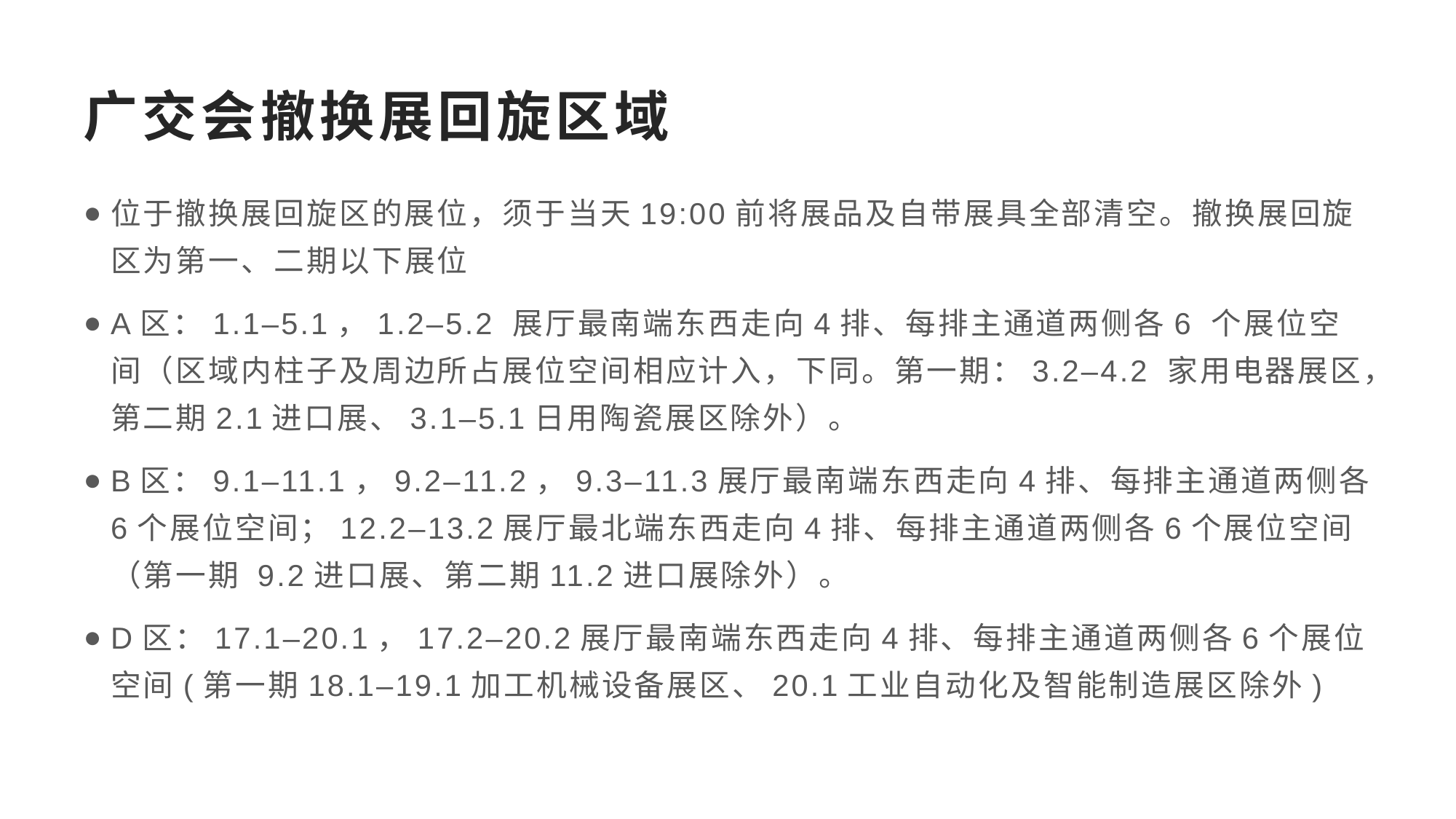

# 广交会撤换展回旋区域
位于撤换展回旋区的展位，须于当天19:00前将展品及自带展具全部清空。撤换展回旋区为第一、二期以下展位
A区：1.1–5.1，1.2–5.2 展厅最南端东西走向4排、每排主通道两侧各6 个展位空间（区域内柱子及周边所占展位空间相应计入，下同。第一期：3.2–4.2 家用电器展区，第二期2.1进口展、3.1–5.1日用陶瓷展区除外）。
B区：9.1–11.1，9.2–11.2，9.3–11.3展厅最南端东西走向4排、每排主通道两侧各6个展位空间；12.2–13.2展厅最北端东西走向4排、每排主通道两侧各6个展位空间（第一期 9.2进口展、第二期11.2进口展除外）。
D区：17.1–20.1，17.2–20.2展厅最南端东西走向4排、每排主通道两侧各6个展位空间(第一期18.1–19.1加工机械设备展区、20.1工业自动化及智能制造展区除外)